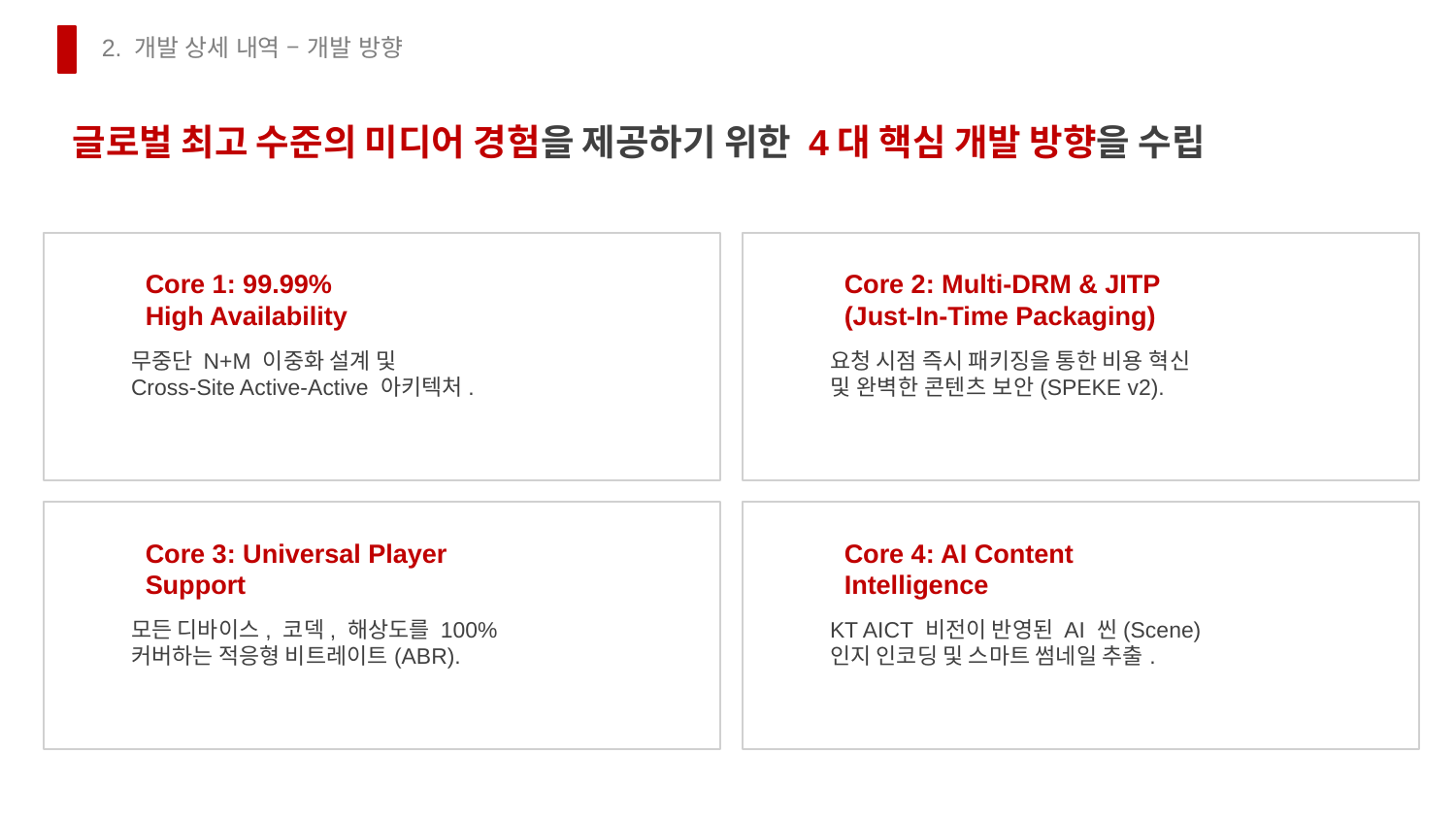

2. 개발 상세 내역 – 개발 방향

글로벌 최고 수준의 미디어 경험을 제공하기 위한 4대 핵심 개발 방향을 수립

Core 1: 99.99%
High Availability
Core 2: Multi-DRM & JITP
(Just-In-Time Packaging)
무중단 N+M 이중화 설계 및
Cross-Site Active-Active 아키텍처.
요청 시점 즉시 패키징을 통한 비용 혁신
및 완벽한 콘텐츠 보안(SPEKE v2).

Core 3: Universal Player
Support
Core 4: AI Content
Intelligence
모든 디바이스, 코덱, 해상도를 100%
커버하는 적응형 비트레이트(ABR).
KT AICT 비전이 반영된 AI 씬(Scene)
인지 인코딩 및 스마트 썸네일 추출.